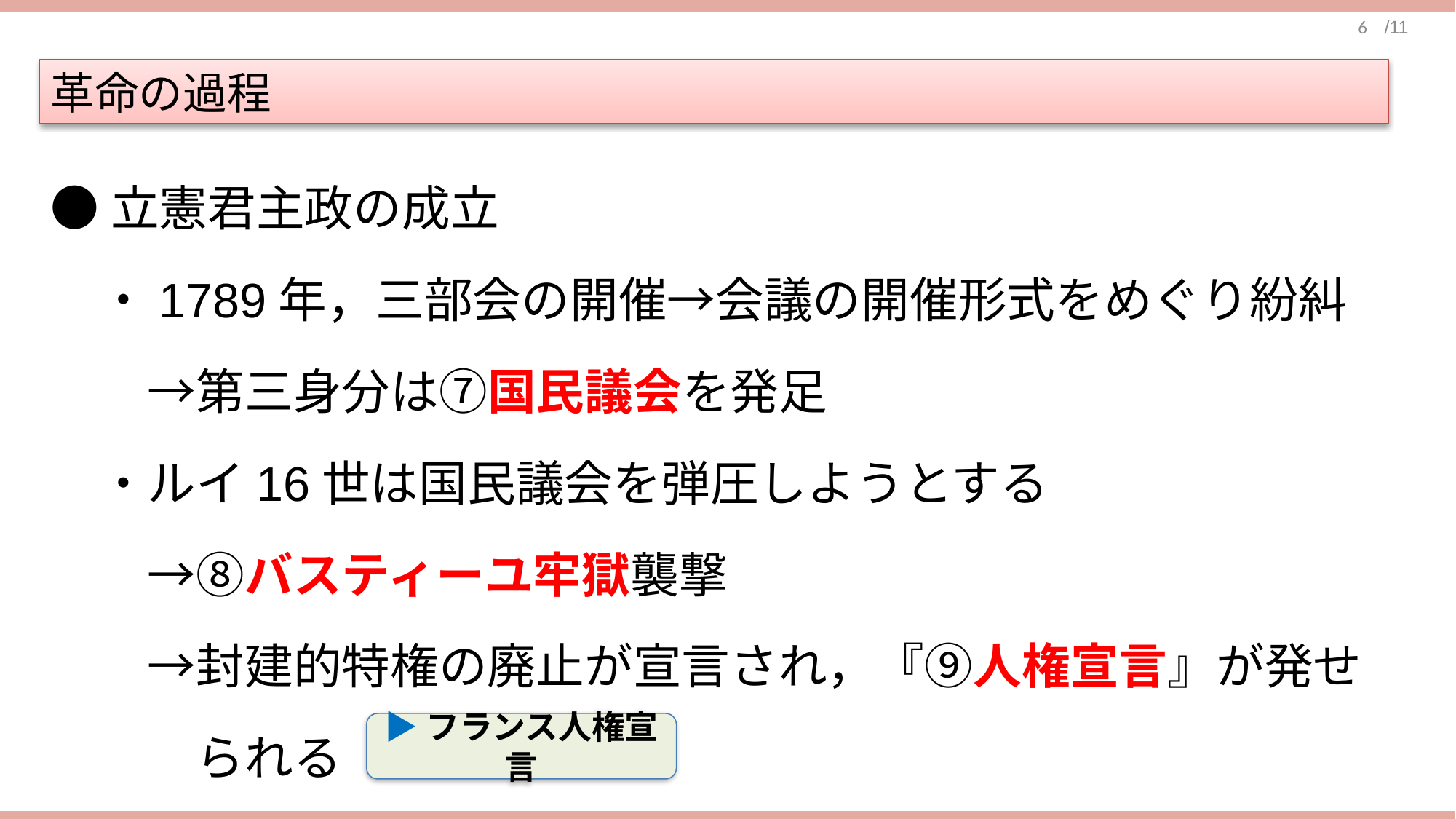

革命の過程
●立憲君主政の成立
　・1789年，三部会の開催→会議の開催形式をめぐり紛糾
　　→第三身分は⑦国民議会を発足
　・ルイ16世は国民議会を弾圧しようとする
　　→⑧バスティーユ牢獄襲撃
　　→封建的特権の廃止が宣言され，『⑨人権宣言』が発せ
　　　られる
▶フランス人権宣言